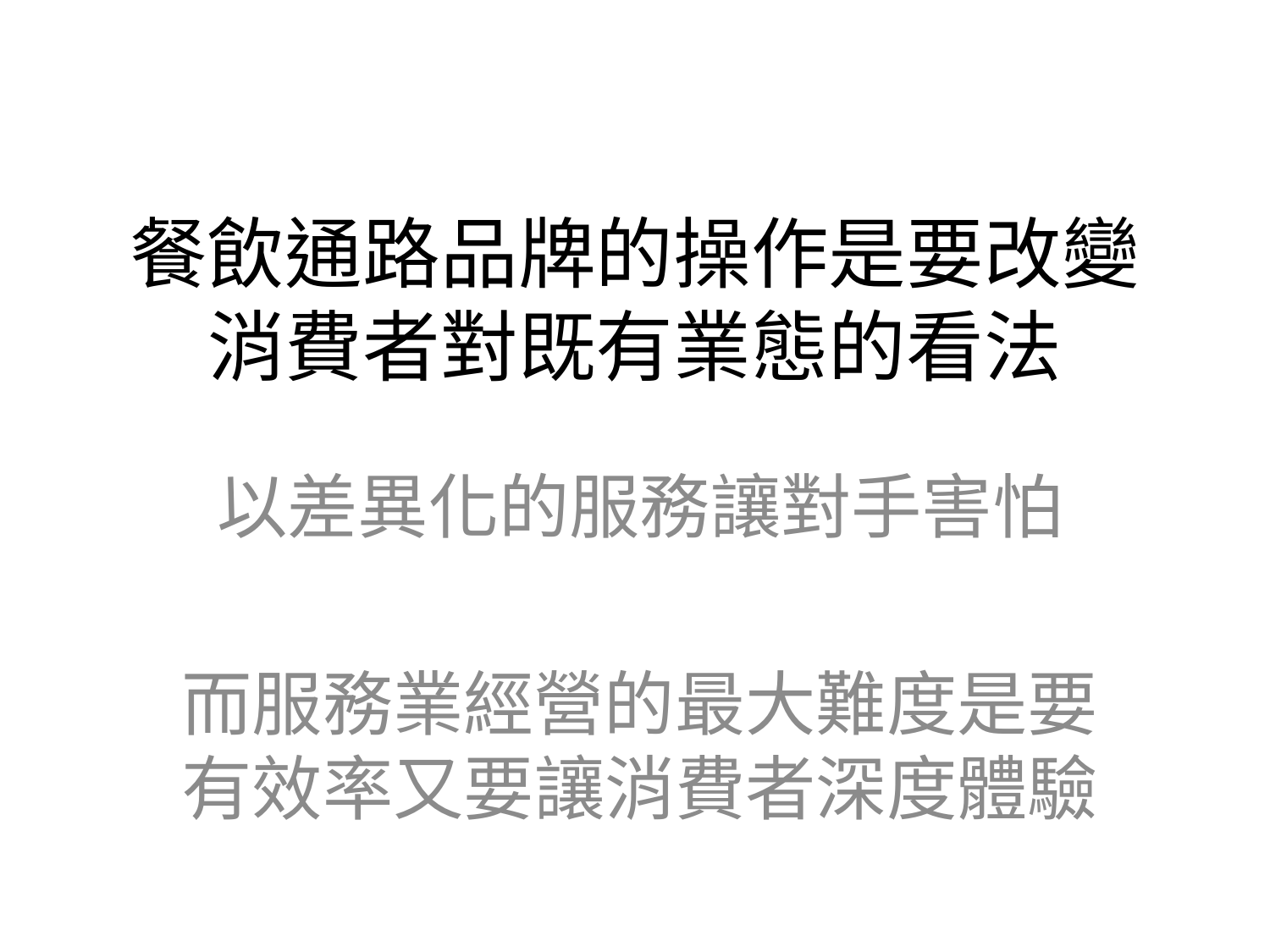

# 餐飲通路品牌的操作是要改變消費者對既有業態的看法
以差異化的服務讓對手害怕

而服務業經營的最大難度是要有效率又要讓消費者深度體驗